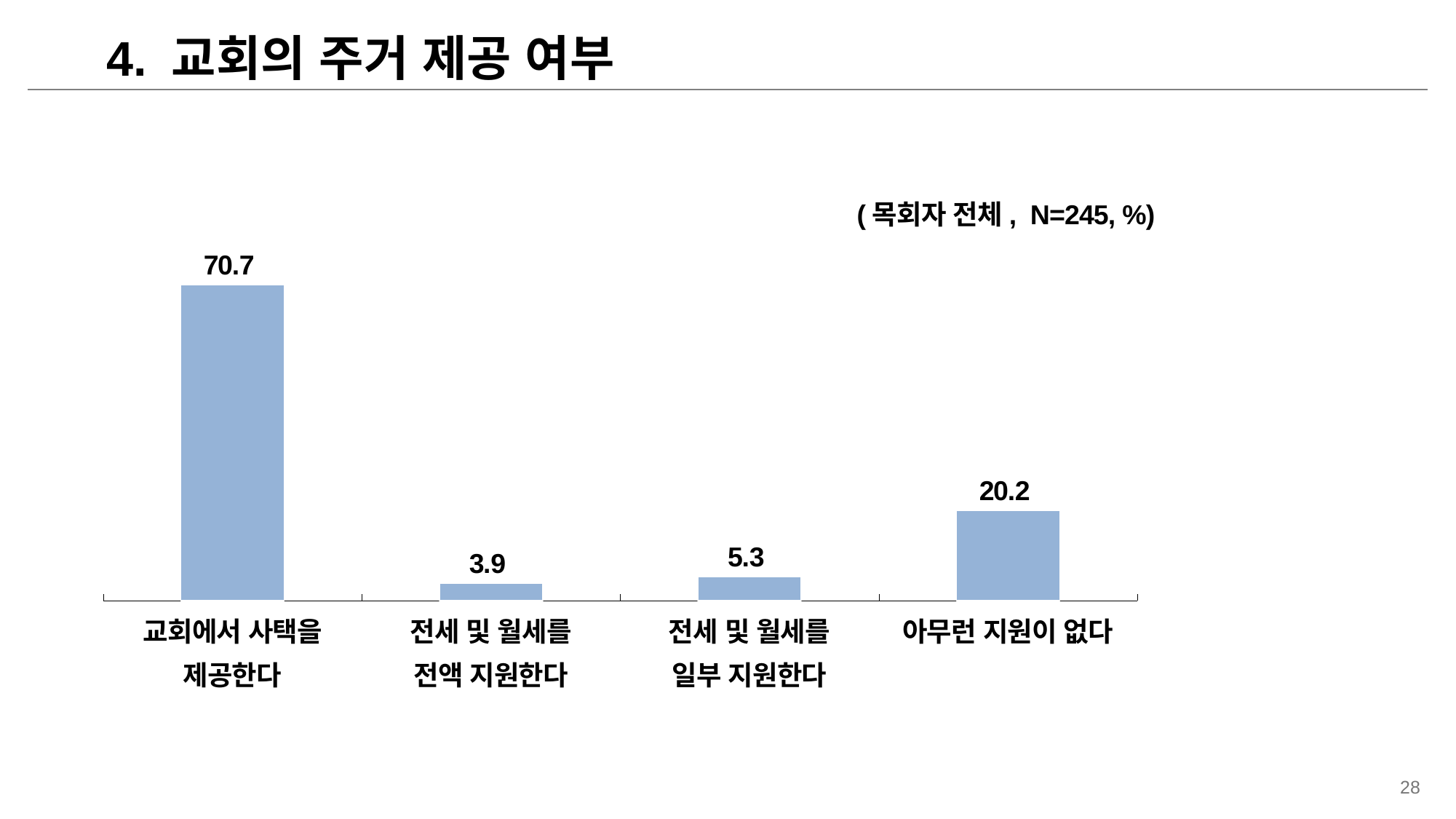

4. 교회의 주거 제공 여부
(목회자 전체,  N=245, %)

### Chart

| Category | 개신교인 |
|---|---|
| 교회에서 사택을 제공한다 | 전세 및 월세를 전액 지원한다 | 전세 및 월세를 일부 지원한다 | 아무런 지원이 없다 |
| --- | --- | --- | --- |